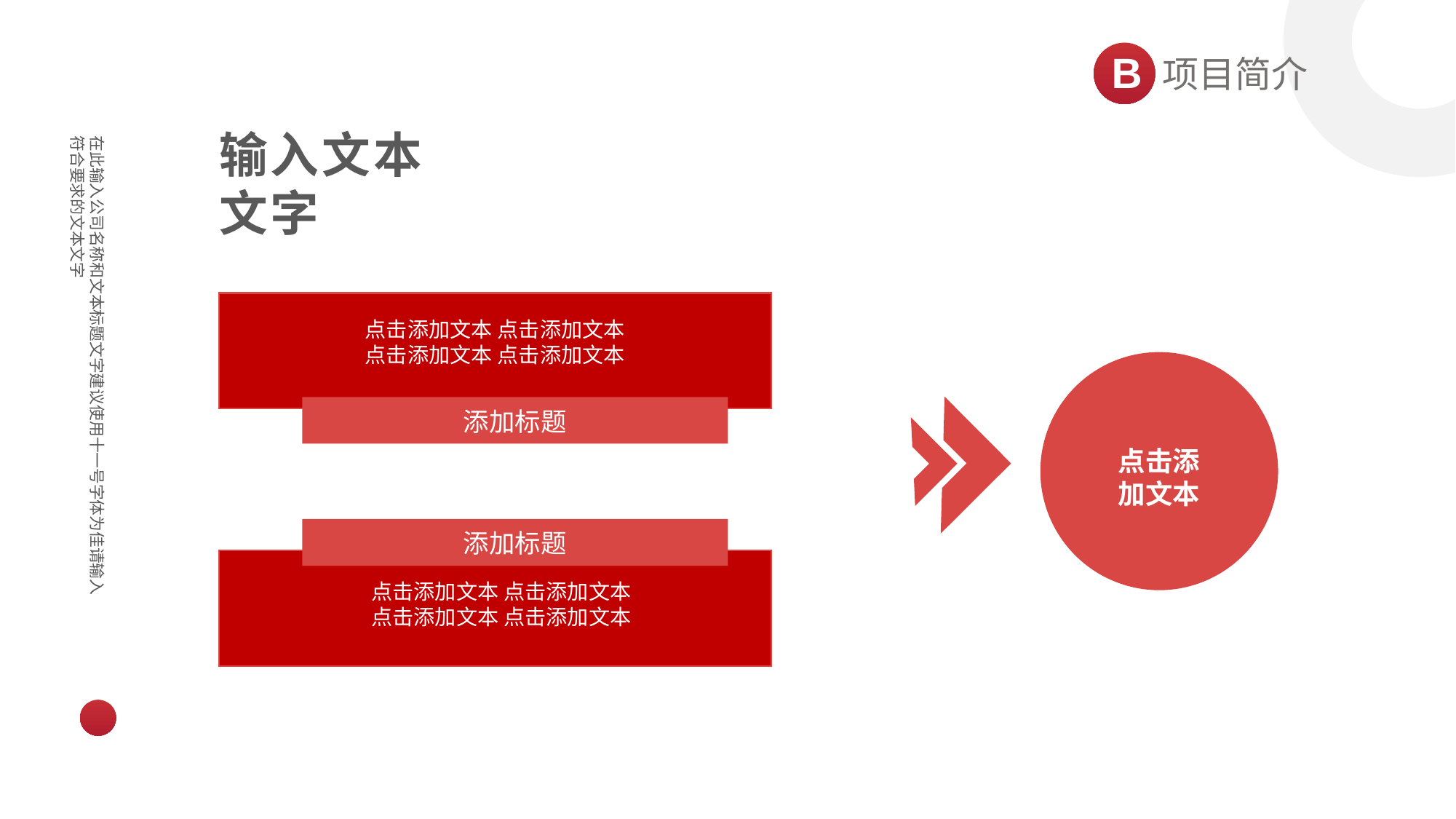

B

项目简介
输入文本
文字

点击添加文本 点击添加文本
点击添加文本 点击添加文本
在此输入公司名称和文本标题文字建议使用十一号字体为佳请输入符合要求的文本文字

点击添
加文本

添加标题

添加标题

点击添加文本 点击添加文本
点击添加文本 点击添加文本